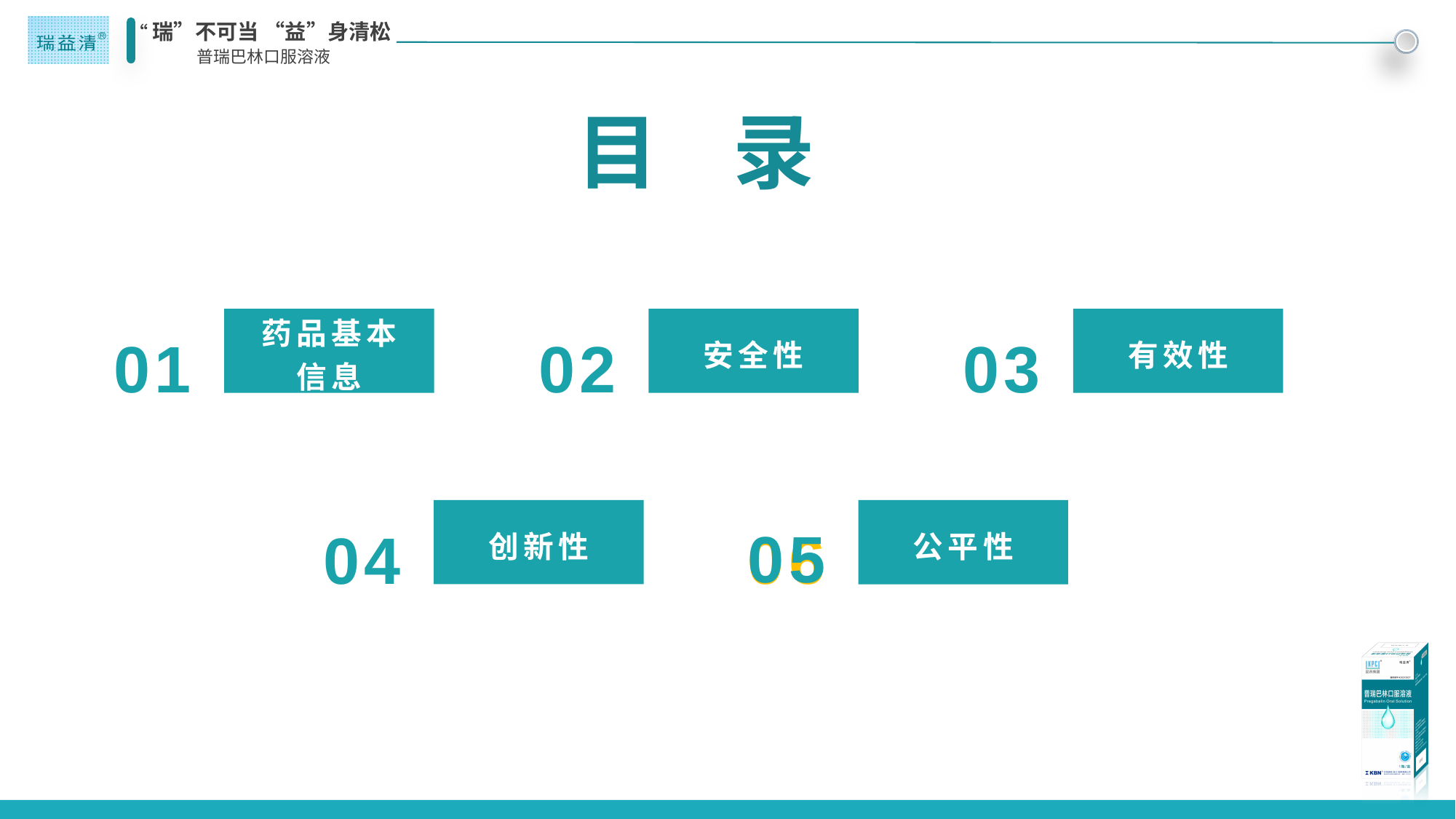

目    录
01
02
03
药品基本
信息
安全性
有效性
05
04
06
创新性
公平性